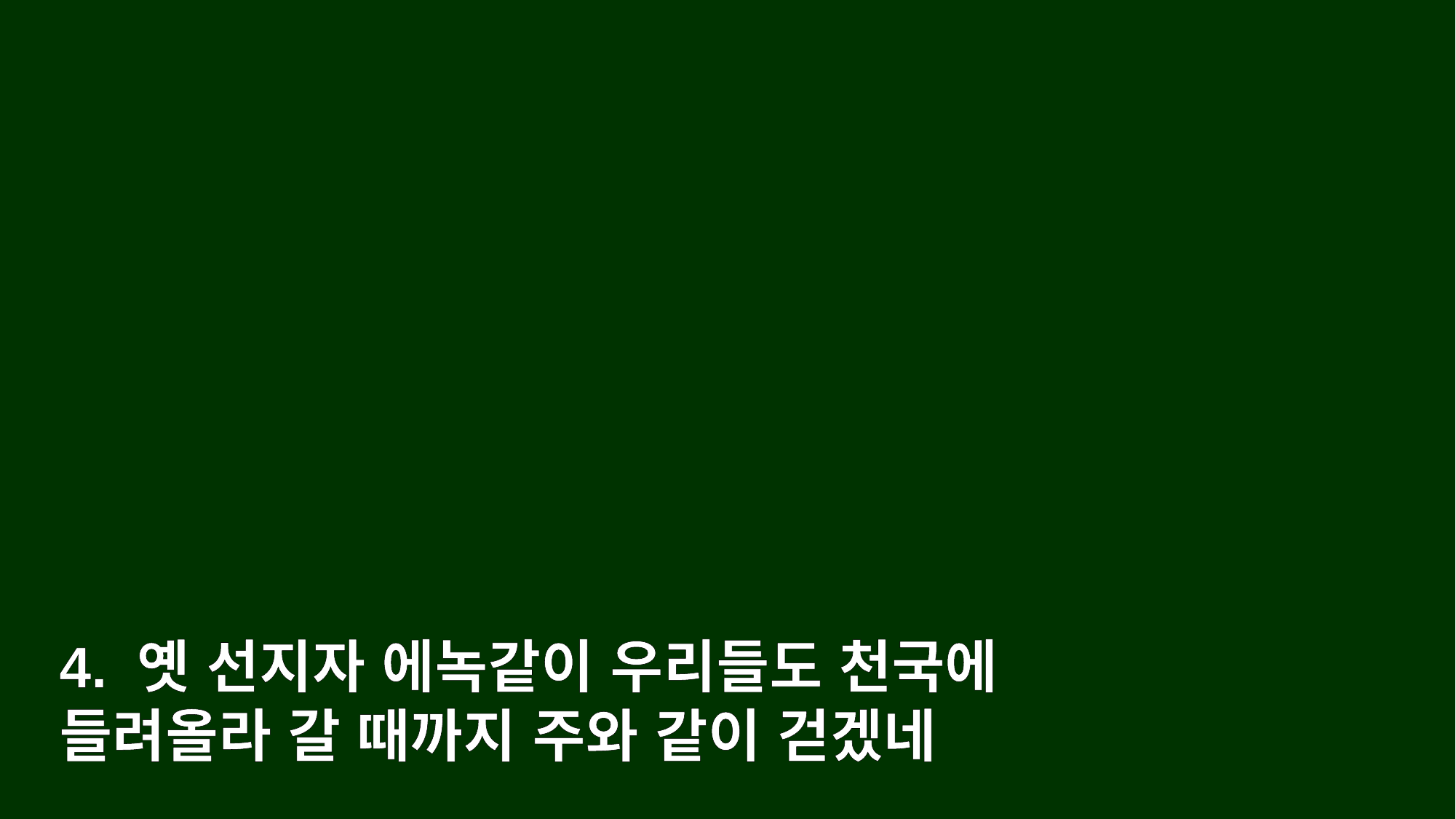

​4. 옛 선지자 에녹같이 우리들도 천국에
들려올라 갈 때까지 주와 같이 걷겠네